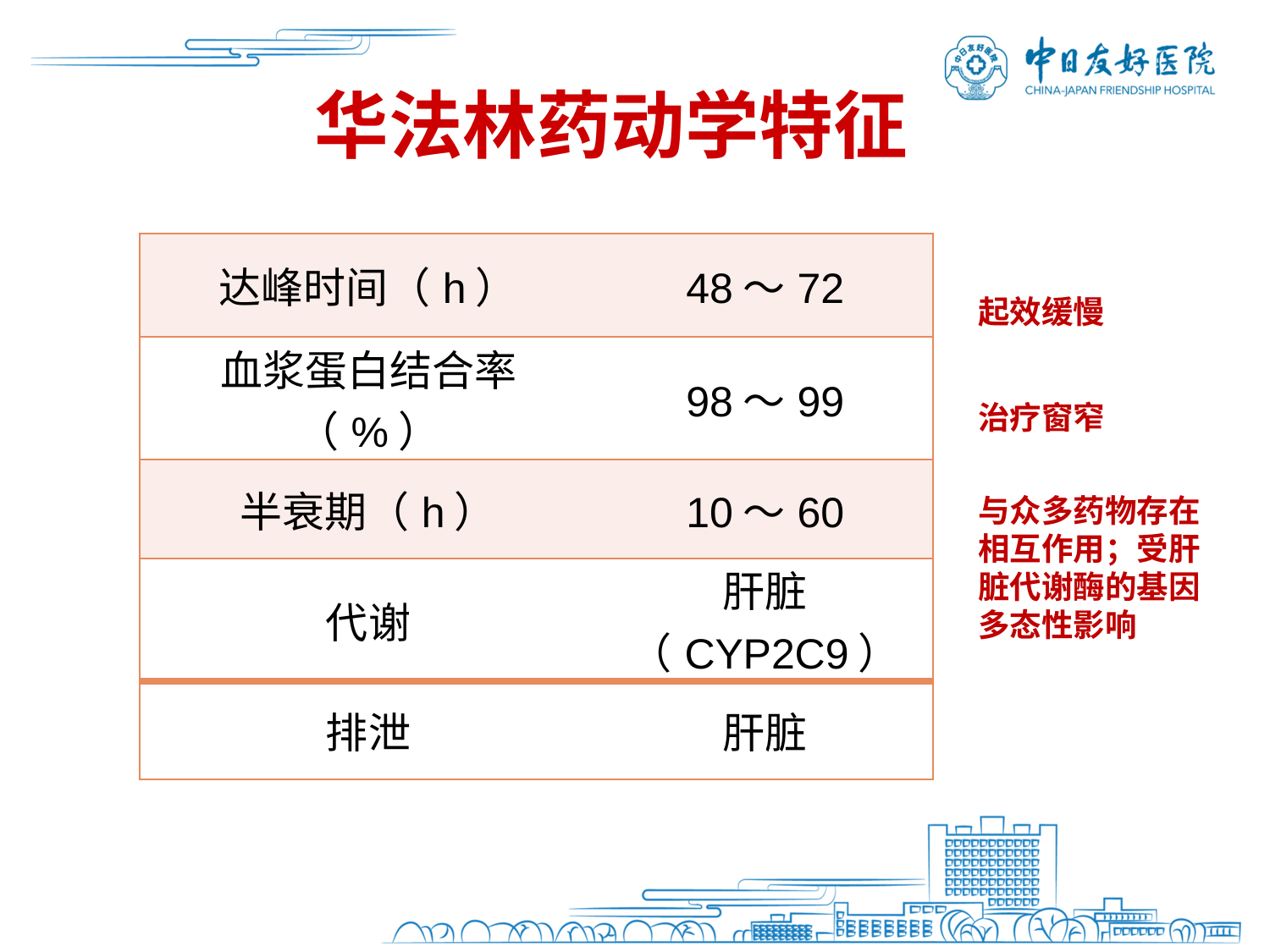

华法林药动学特征
| 达峰时间（h） | 48～72 |
| --- | --- |
| 血浆蛋白结合率（%） | 98～99 |
| 半衰期（h） | 10～60 |
| 代谢 | 肝脏（CYP2C9） |
| 排泄 | 肝脏 |
起效缓慢
治疗窗窄
与众多药物存在相互作用；受肝脏代谢酶的基因多态性影响